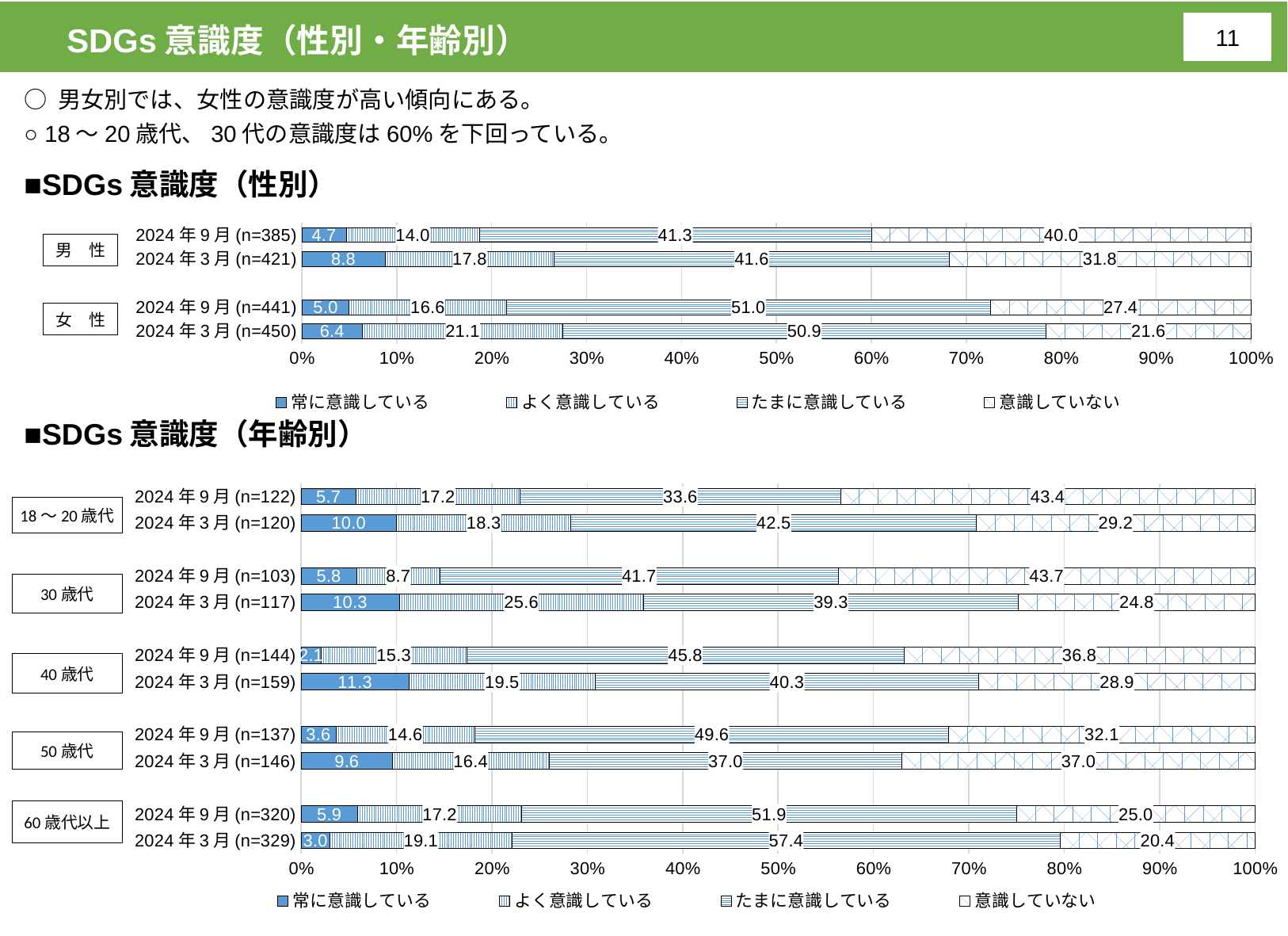

SDGs意識度（性別・年齢別）
11
○ 男女別では、女性の意識度が高い傾向にある。
○ 18～20歳代、30代の意識度は60%を下回っている。
■SDGs意識度（性別）

### Chart

| Category | 常に意識している | よく意識している | たまに意識している | 意識していない |
|---|---|---|---|---|
| 2024年3月(n=450) | 6.4 | 21.1 | 50.9 | 21.6 |
| 2024年9月(n=441) | 4.988662131519274 | 16.55328798185941 | 51.02040816326531 | 27.43764172335601 |
|  | None | None | None | None |
| 2024年3月(n=421) | 8.8 | 17.8 | 41.6 | 31.8 |
| 2024年9月(n=385) | 4.675324675324675 | 14.025974025974026 | 41.298701298701296 | 40.0 |
男　性
女　性
■SDGs意識度（年齢別）

### Chart

| Category | 常に意識している | よく意識している | たまに意識している | 意識していない |
|---|---|---|---|---|
| 2024年3月(n=329) | 3.0 | 19.1 | 57.4 | 20.4 |
| 2024年9月(n=320) | 5.9375 | 17.1875 | 51.875 | 25.0 |
|  | None | None | None | None |
| 2024年3月(n=146) | 9.6 | 16.4 | 37.0 | 37.0 |
| 2024年9月(n=137) | 3.6496350364963503 | 14.598540145985401 | 49.63503649635037 | 32.11678832116788 |
|  | None | None | None | None |
| 2024年3月(n=159) | 11.3207547169811 | 19.4968553459119 | 40.251572327044 | 28.9308176100629 |
| 2024年9月(n=144) | 2.0833333333333335 | 15.277777777777779 | 45.833333333333336 | 36.80555555555556 |
|  | None | None | None | None |
| 2024年3月(n=117) | 10.3 | 25.6 | 39.3 | 24.8 |
| 2024年9月(n=103) | 5.825242718446602 | 8.737864077669903 | 41.74757281553398 | 43.689320388349515 |
|  | None | None | None | None |
| 2024年3月(n=120) | 10.0 | 18.3 | 42.5 | 29.2 |
| 2024年9月(n=122) | 5.737704918032787 | 17.21311475409836 | 33.60655737704918 | 43.442622950819676 |
18～20歳代
30歳代
40歳代
50歳代
60歳代以上